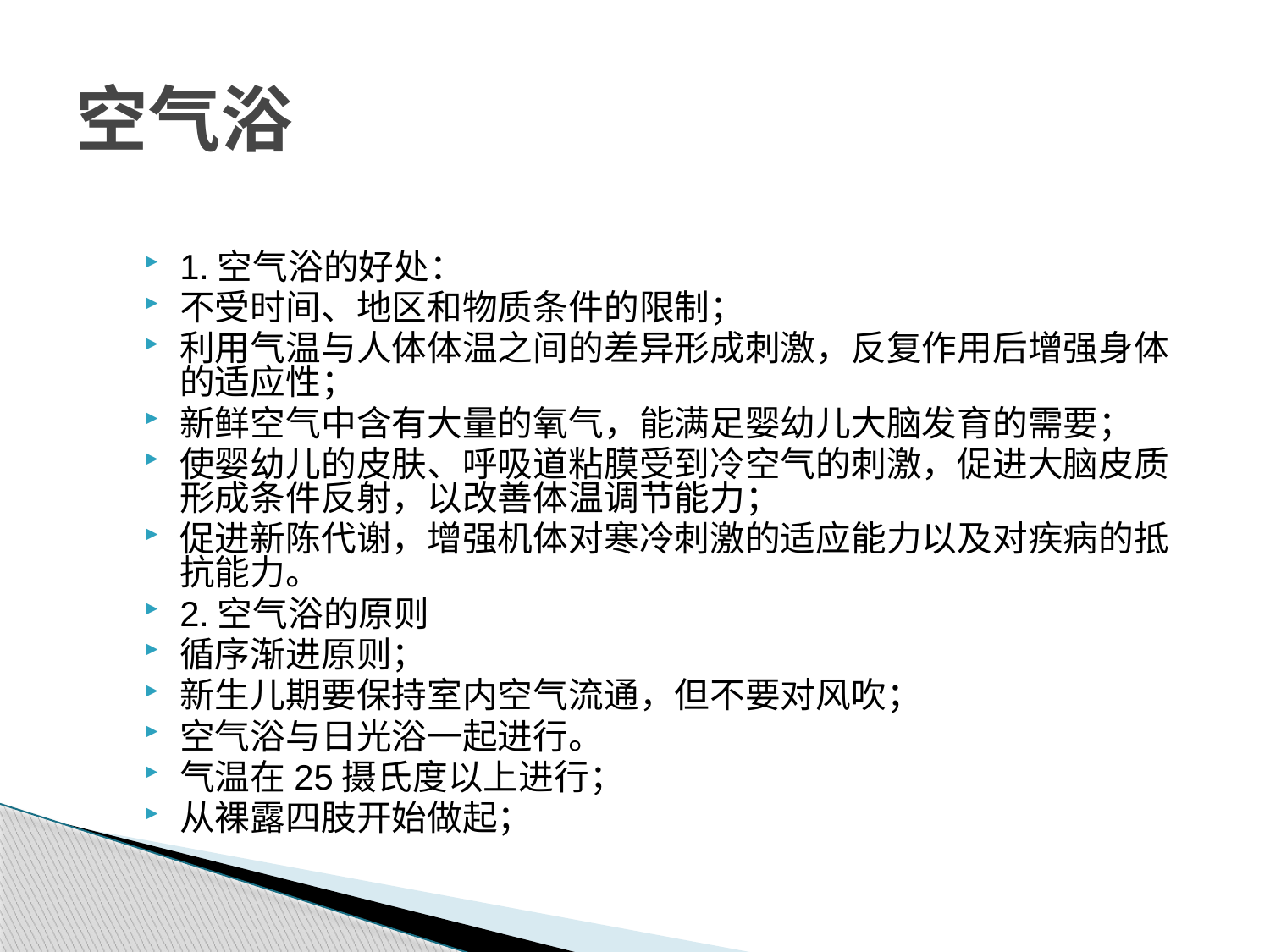

# 空气浴
1.空气浴的好处：
不受时间、地区和物质条件的限制；
利用气温与人体体温之间的差异形成刺激，反复作用后增强身体的适应性；
新鲜空气中含有大量的氧气，能满足婴幼儿大脑发育的需要；
使婴幼儿的皮肤、呼吸道粘膜受到冷空气的刺激，促进大脑皮质形成条件反射，以改善体温调节能力；
促进新陈代谢，增强机体对寒冷刺激的适应能力以及对疾病的抵抗能力。
2.空气浴的原则
循序渐进原则；
新生儿期要保持室内空气流通，但不要对风吹；
空气浴与日光浴一起进行。
气温在25摄氏度以上进行；
从裸露四肢开始做起；